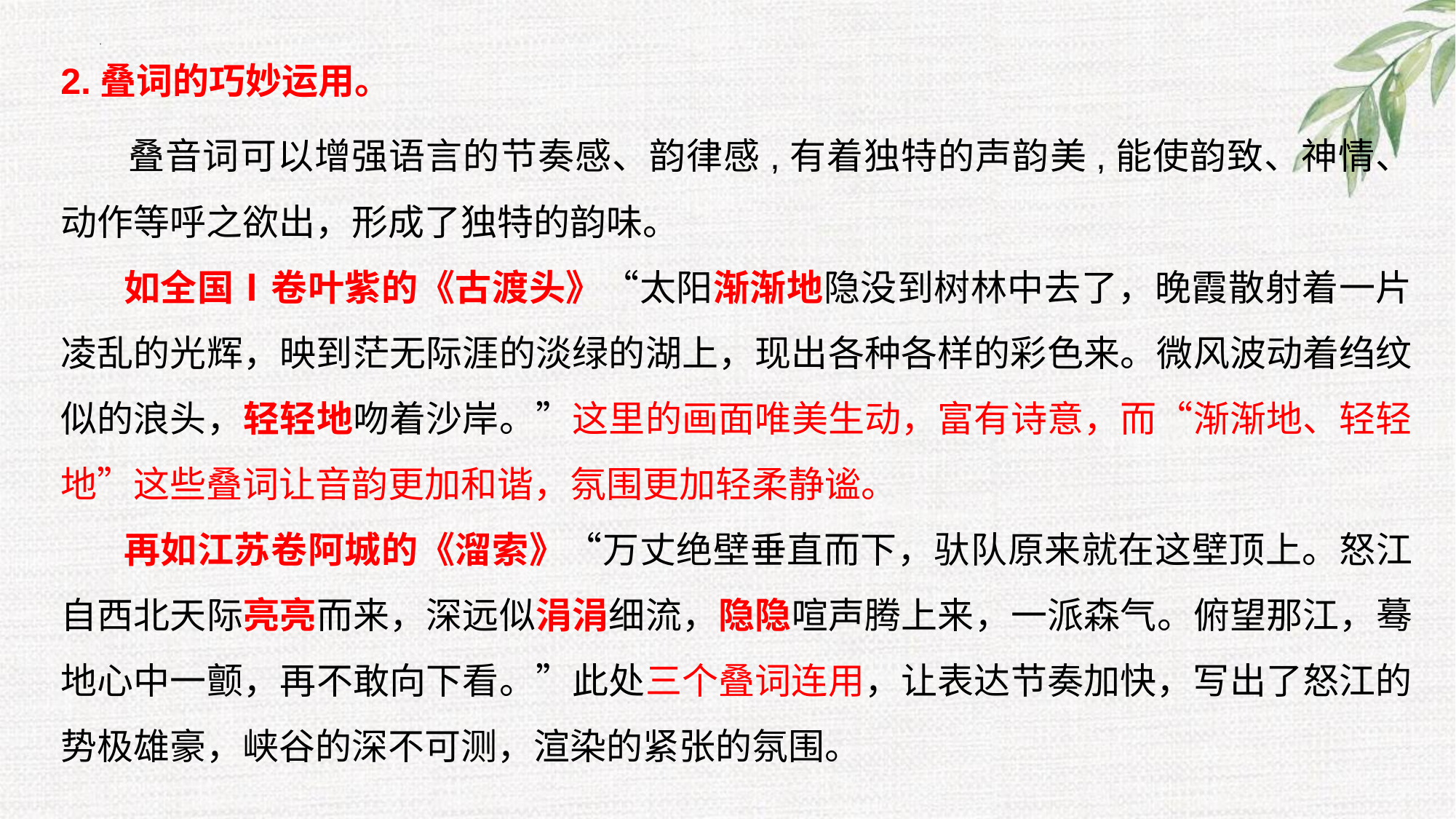

2.叠词的巧妙运用。
  叠音词可以增强语言的节奏感、韵律感,有着独特的声韵美,能使韵致、神情、动作等呼之欲出，形成了独特的韵味。
  如全国Ⅰ卷叶紫的《古渡头》“太阳渐渐地隐没到树林中去了，晚霞散射着一片凌乱的光辉，映到茫无际涯的淡绿的湖上，现出各种各样的彩色来。微风波动着绉纹似的浪头，轻轻地吻着沙岸。”这里的画面唯美生动，富有诗意，而“渐渐地、轻轻地”这些叠词让音韵更加和谐，氛围更加轻柔静谧。
  再如江苏卷阿城的《溜索》“万丈绝壁垂直而下，驮队原来就在这壁顶上。怒江自西北天际亮亮而来，深远似涓涓细流，隐隐喧声腾上来，一派森气。俯望那江，蓦地心中一颤，再不敢向下看。”此处三个叠词连用，让表达节奏加快，写出了怒江的势极雄豪，峡谷的深不可测，渲染的紧张的氛围。